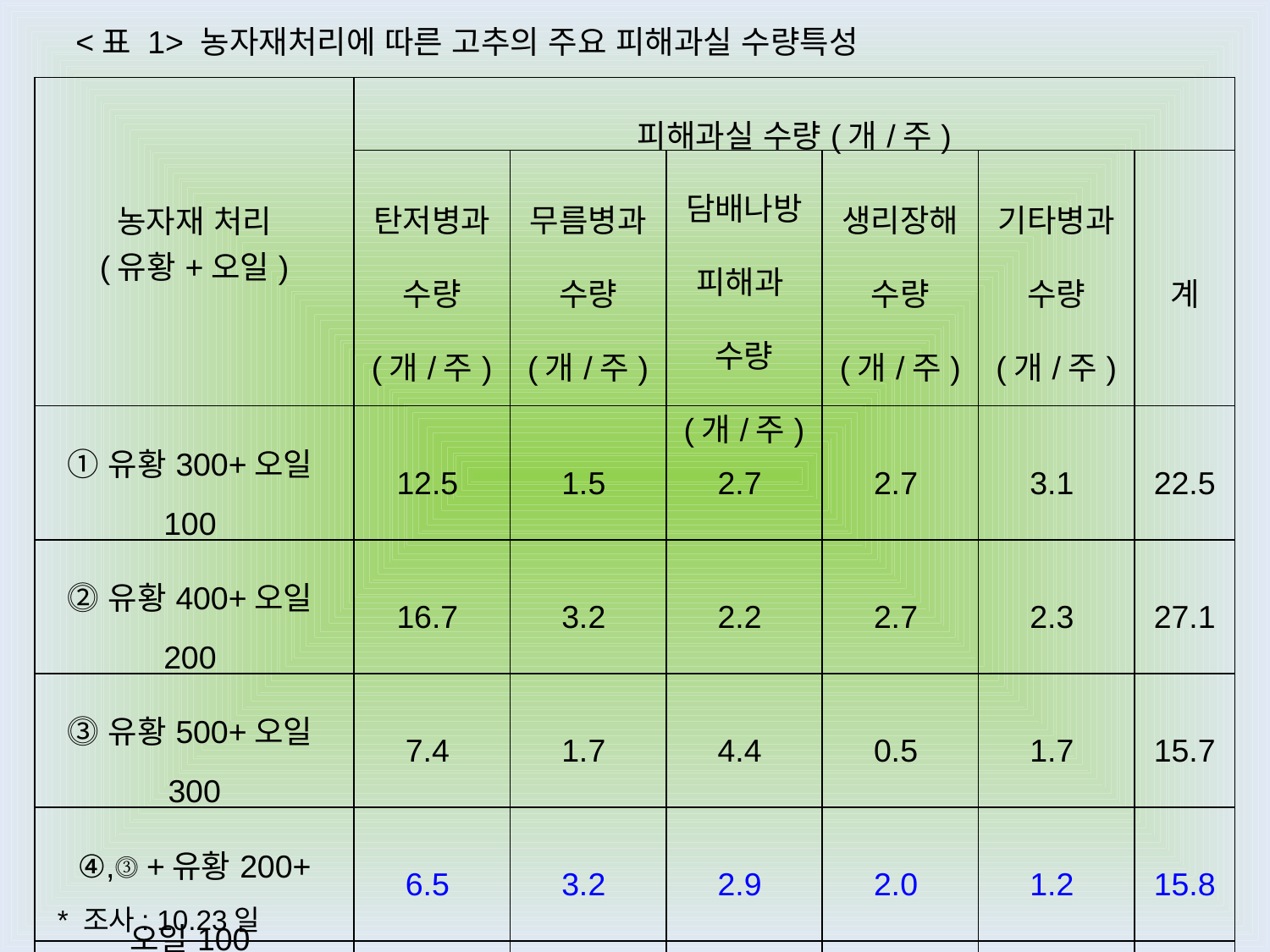

<표 1> 농자재처리에 따른 고추의 주요 피해과실 수량특성
| 농자재 처리 (유황+오일) | 피해과실 수량(개/주) |  |  |  |  |  |
| --- | --- | --- | --- | --- | --- | --- |
|  | 탄저병과 수량 (개/주) | 무름병과 수량 (개/주) | 담배나방 피해과 수량 (개/주) | 생리장해 수량 (개/주) | 기타병과 수량 (개/주) | 계 |
| ①유황300+오일100 | 12.5 | 1.5 | 2.7 | 2.7 | 3.1 | 22.5 |
| ⓶유황400+오일200 | 16.7 | 3.2 | 2.2 | 2.7 | 2.3 | 27.1 |
| ⓷유황500+오일300 | 7.4 | 1.7 | 4.4 | 0.5 | 1.7 | 15.7 |
| ④,⓷+유황200+ 오일100 | 6.5 | 3.2 | 2.9 | 2.0 | 1.2 | 15.8 |
| ⑤,⓷+유황150+ 오일80 | 8.0 | 2.7 | 3.9 | 1.3 | 1.0 | 16.9 |
* 조사: 10.23일